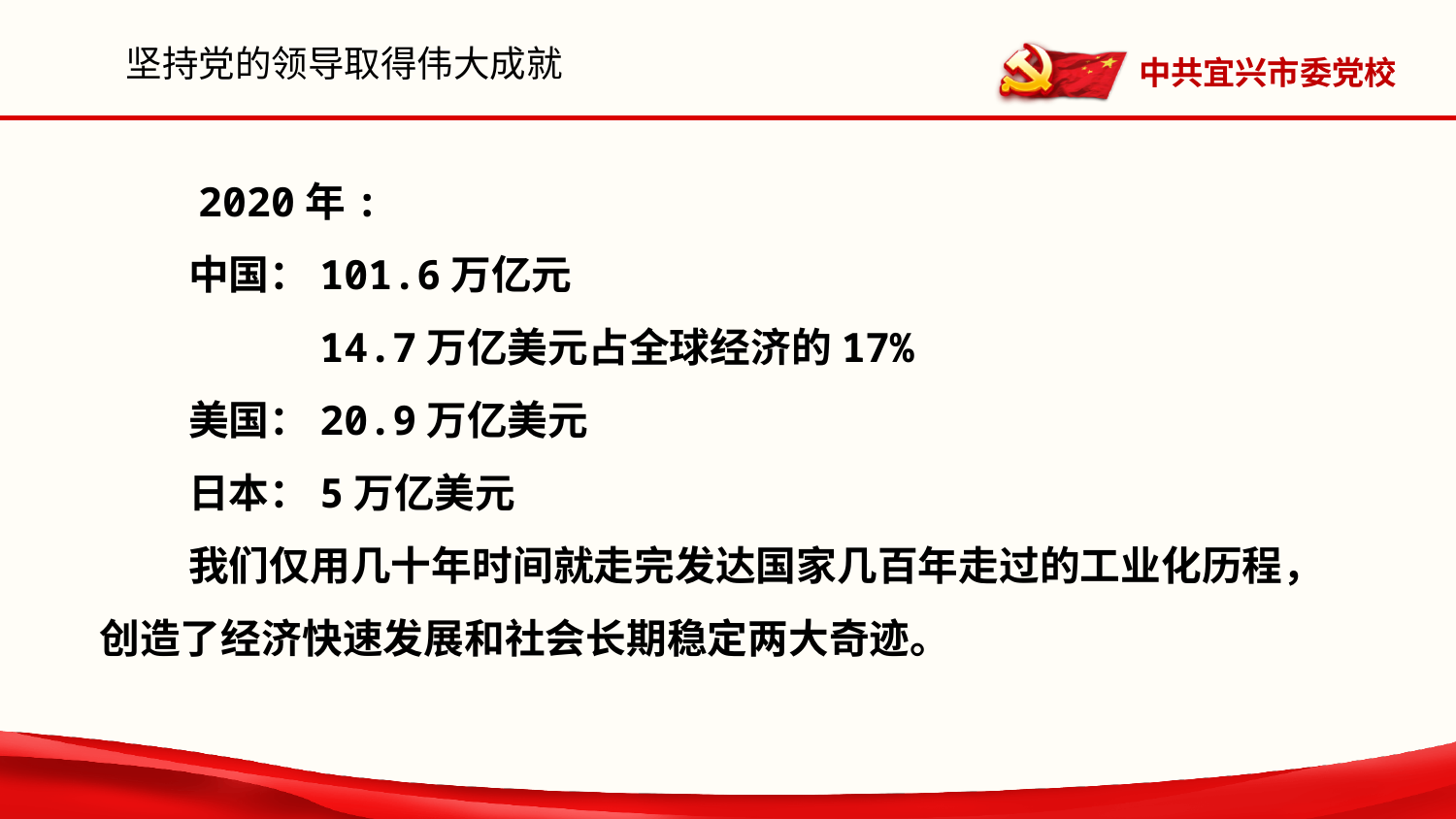

坚持党的领导取得伟大成就
　2020年:
　中国：101.6万亿元
　　　　14.7万亿美元占全球经济的17%
　美国：20.9万亿美元
　日本：5万亿美元
　我们仅用几十年时间就走完发达国家几百年走过的工业化历程，创造了经济快速发展和社会长期稳定两大奇迹。